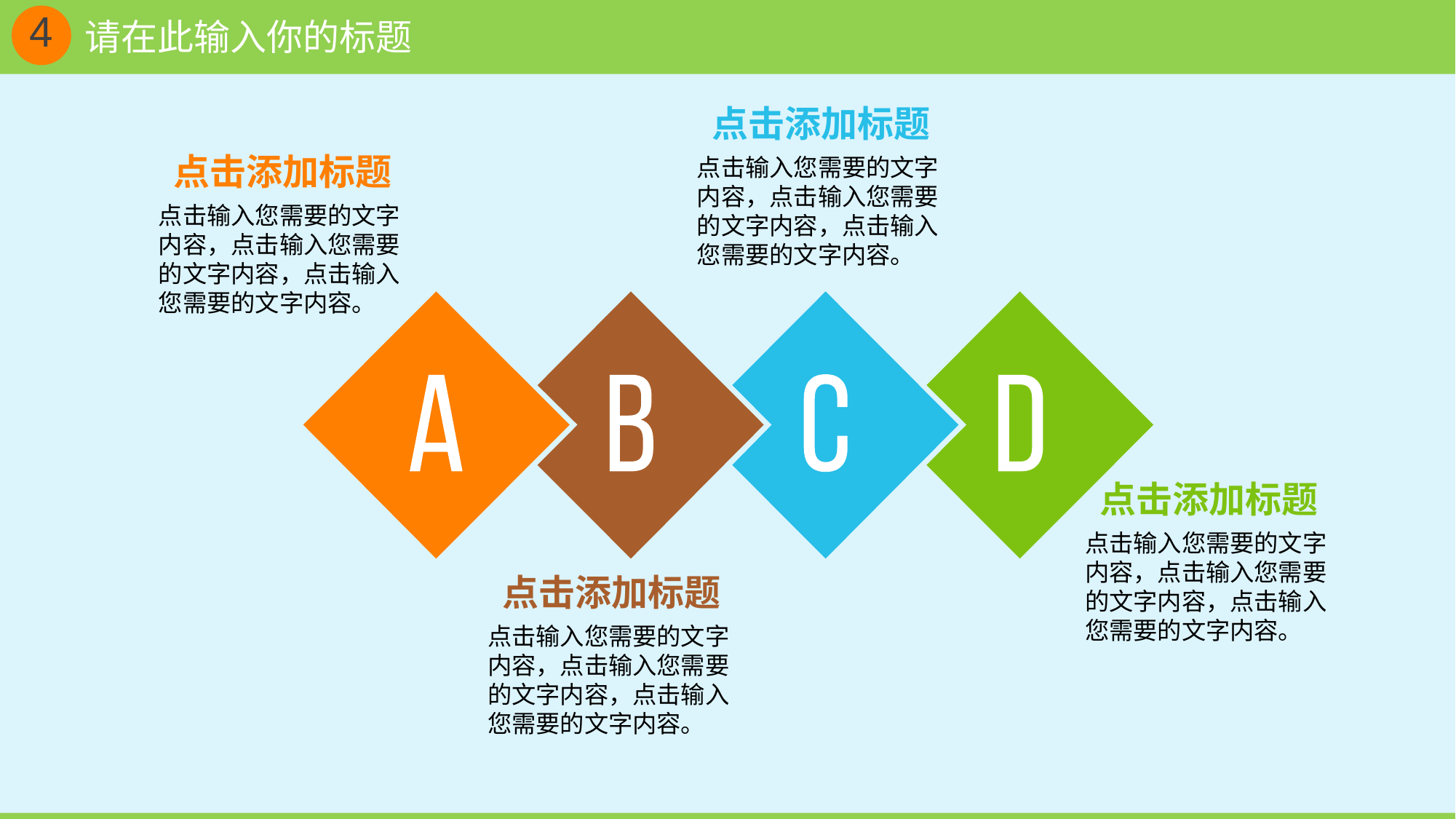

4

请在此输入你的标题
点击添加标题
点击添加标题
点击输入您需要的文字内容，点击输入您需要的文字内容，点击输入您需要的文字内容。
点击输入您需要的文字内容，点击输入您需要的文字内容，点击输入您需要的文字内容。

点击添加标题
点击输入您需要的文字内容，点击输入您需要的文字内容，点击输入您需要的文字内容。
点击添加标题
点击输入您需要的文字内容，点击输入您需要的文字内容，点击输入您需要的文字内容。